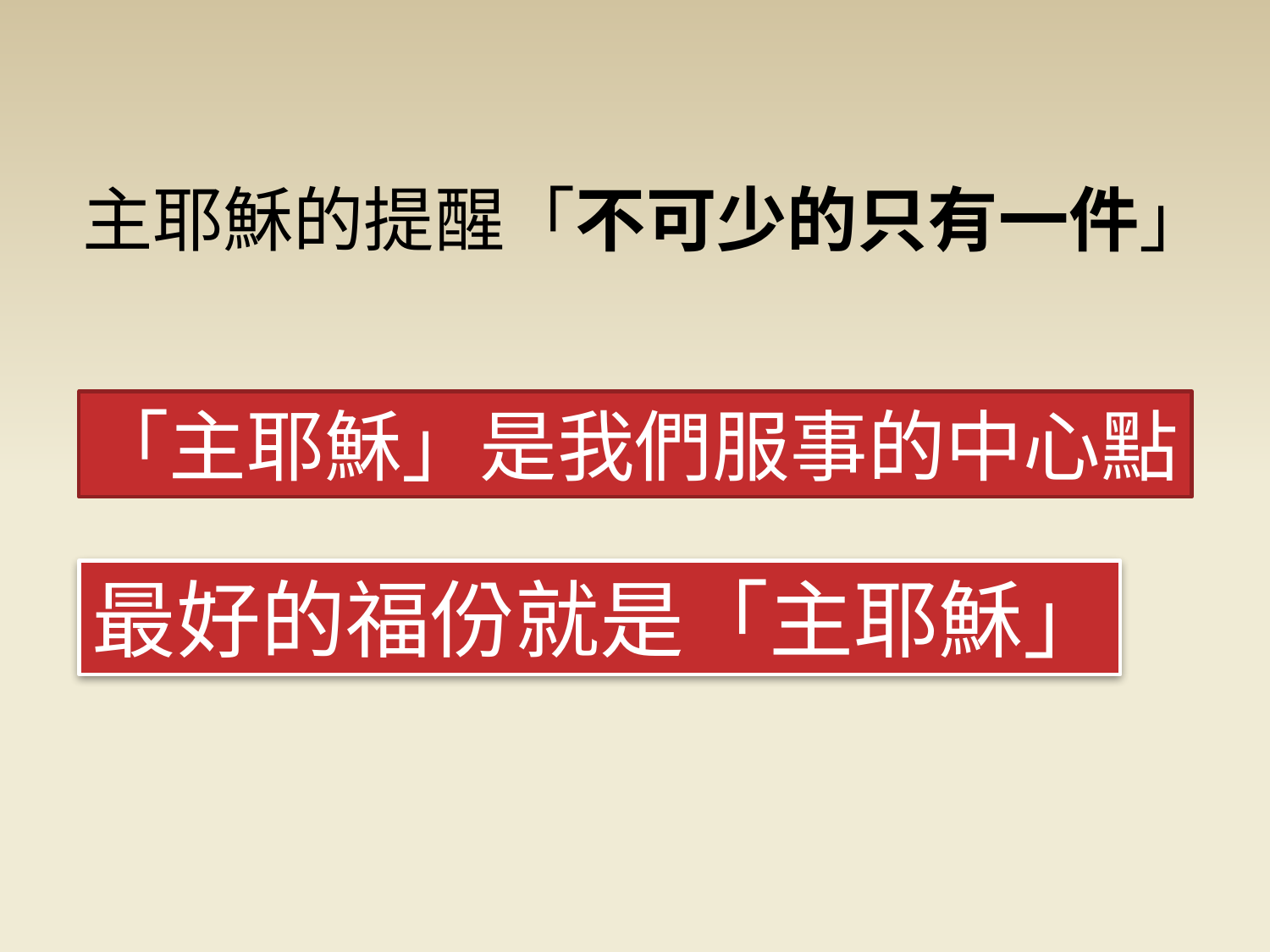

主耶穌的提醒「不可少的只有一件」
「主耶穌」是我們服事的中心點
最好的福份就是「主耶穌」